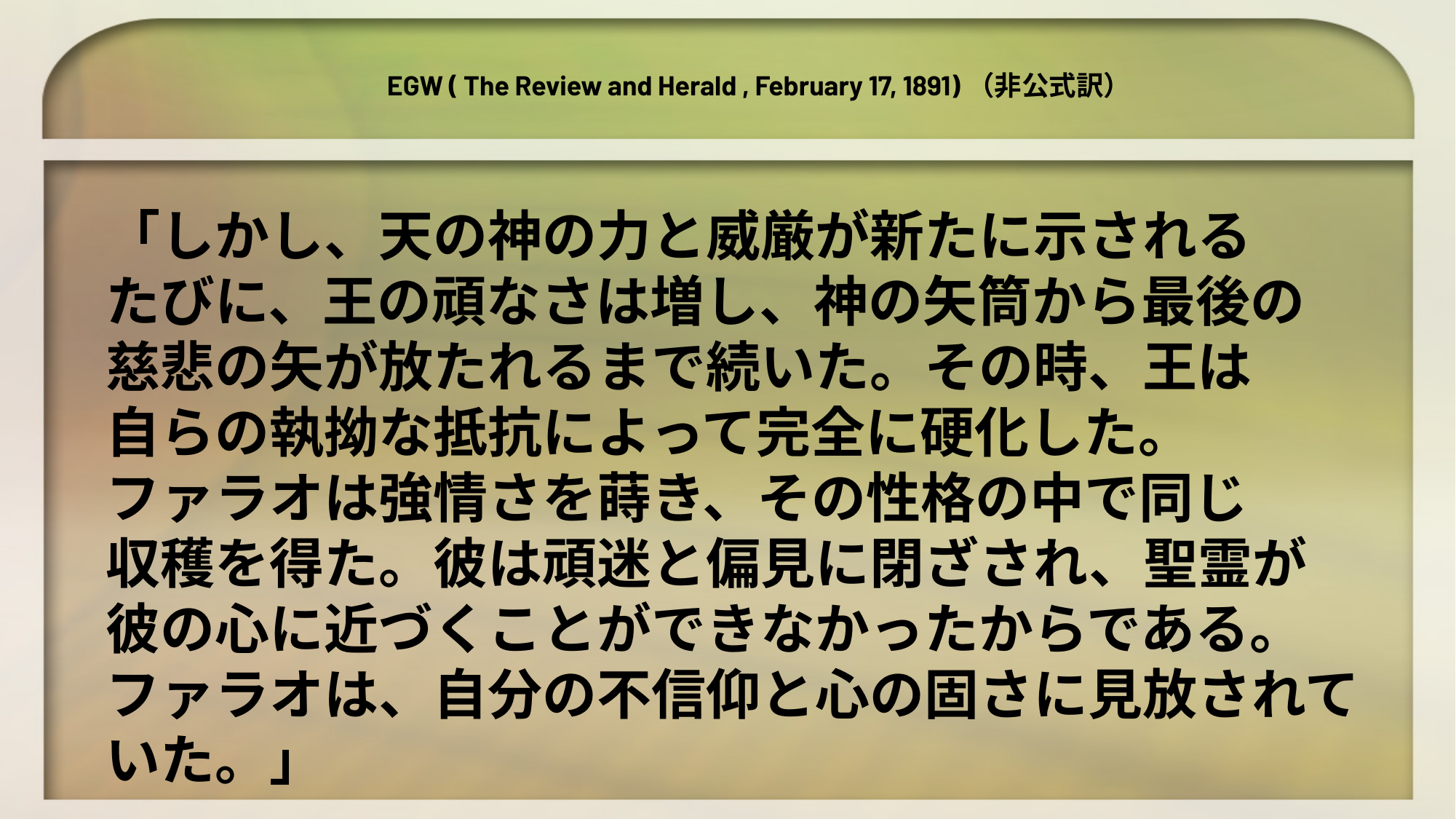

EGW ( The Review and Herald , February 17, 1891)（非公式訳）
「しかし、天の神の力と威厳が新たに示される　　たびに、王の頑なさは増し、神の矢筒から最後の　慈悲の矢が放たれるまで続いた。その時、王は　　自らの執拗な抵抗によって完全に硬化した。　　　ファラオは強情さを蒔き、その性格の中で同じ　　収穫を得た。彼は頑迷と偏見に閉ざされ、聖霊が　彼の心に近づくことができなかったからである。ファラオは、自分の不信仰と心の固さに見放されていた。」